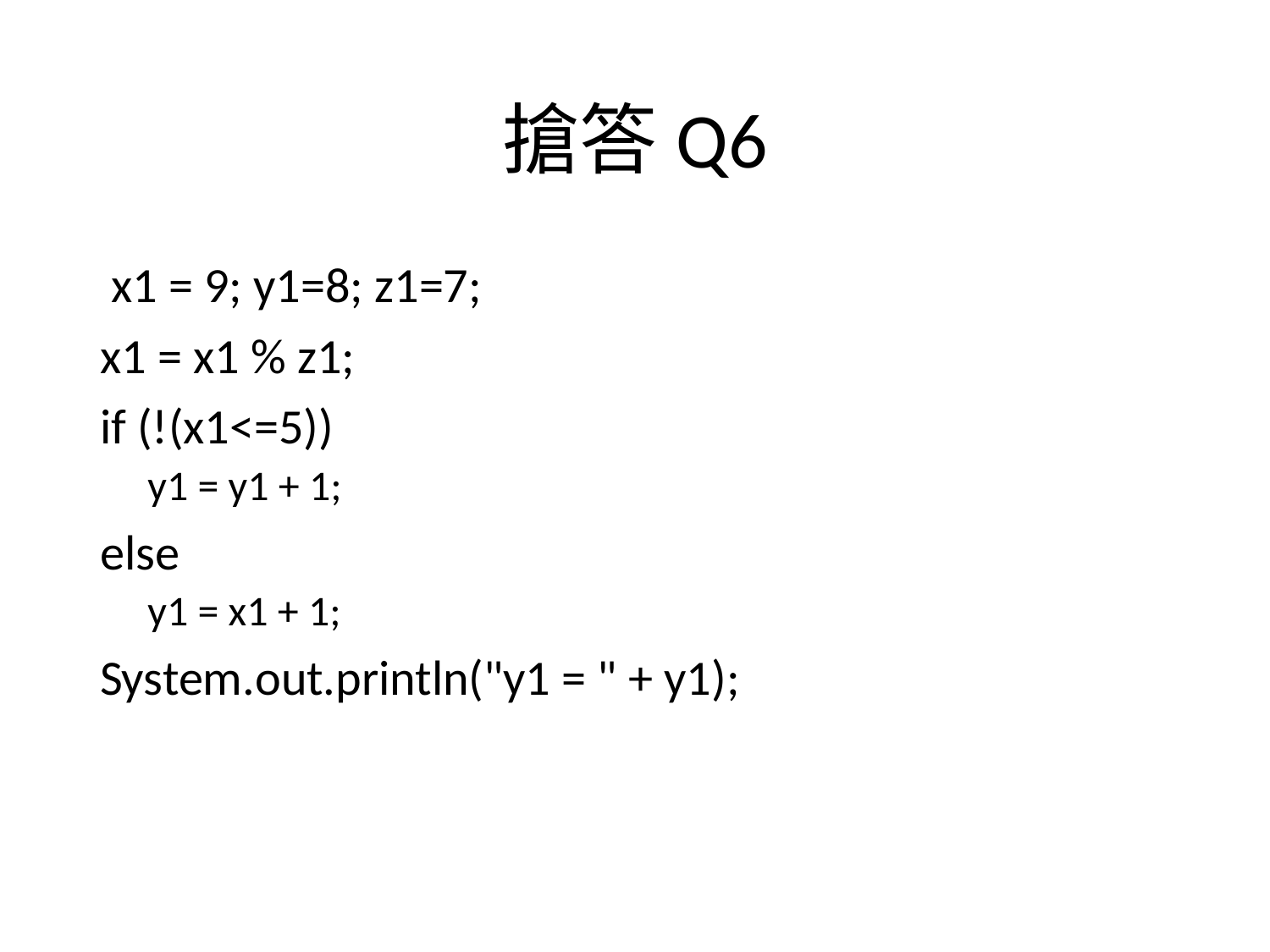

# 搶答Q6
 x1 = 9; y1=8; z1=7;
x1 = x1 % z1;
if (!(x1<=5))
y1 = y1 + 1;
else
y1 = x1 + 1;
System.out.println("y1 = " + y1);